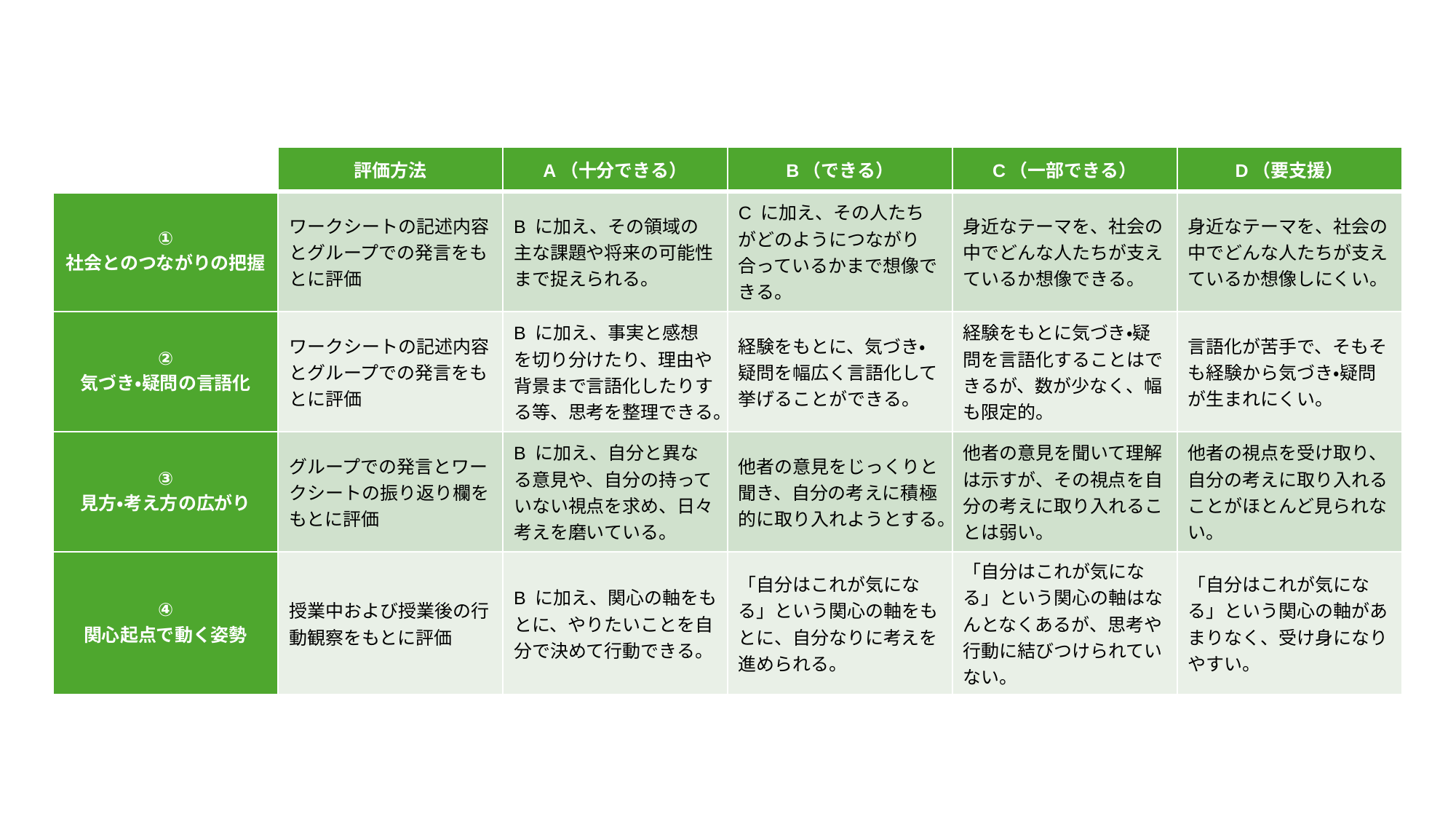

|  | 評価方法 | A（十分できる） | B（できる） | C（一部できる） | D（要支援） |
| --- | --- | --- | --- | --- | --- |
| ① 社会とのつながりの把握 | ワークシートの記述内容とグループでの発言をもとに評価 | B に加え、その領域の主な課題や将来の可能性まで捉えられる。 | C に加え、その人たちがどのようにつながり合っているかまで想像できる。 | 身近なテーマを、社会の中でどんな人たちが支えているか想像できる。 | 身近なテーマを、社会の中でどんな人たちが支えているか想像しにくい。 |
| ② 気づき・疑問の言語化 | ワークシートの記述内容とグループでの発言をもとに評価 | B に加え、事実と感想を切り分けたり、理由や背景まで言語化したりする等、思考を整理できる。 | 経験をもとに、気づき・疑問を幅広く言語化して挙げることができる。 | 経験をもとに気づき・疑問を言語化することはできるが、数が少なく、幅も限定的。 | 言語化が苦手で、そもそも経験から気づき・疑問が生まれにくい。 |
| ③ 見方・考え方の広がり | グループでの発言とワークシートの振り返り欄をもとに評価 | B に加え、自分と異なる意見や、自分の持っていない視点を求め、日々考えを磨いている。 | 他者の意見をじっくりと聞き、自分の考えに積極的に取り入れようとする。 | 他者の意見を聞いて理解は示すが、その視点を自分の考えに取り入れることは弱い。 | 他者の視点を受け取り、自分の考えに取り入れることがほとんど見られない。 |
| ④ 関心起点で動く姿勢 | 授業中および授業後の行動観察をもとに評価 | B に加え、関心の軸をもとに、やりたいことを自分で決めて行動できる。 | 「自分はこれが気になる」という関心の軸をもとに、自分なりに考えを進められる。 | 「自分はこれが気になる」という関心の軸はなんとなくあるが、思考や行動に結びつけられていない。 | 「自分はこれが気になる」という関心の軸があまりなく、受け身になりやすい。 |